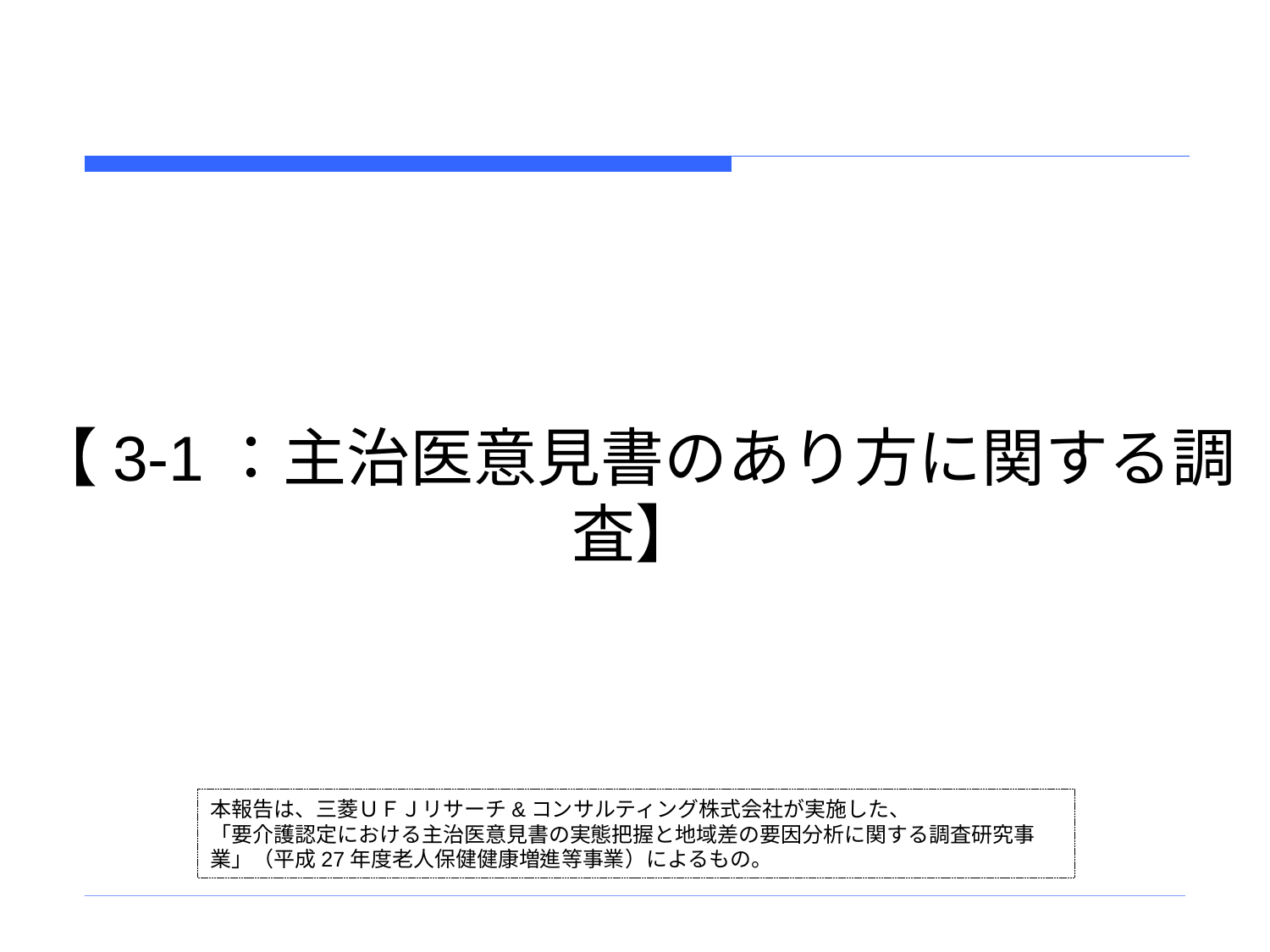

【3-1：主治医意見書のあり方に関する調査】
本報告は、三菱ＵＦＪリサーチ&コンサルティング株式会社が実施した、
「要介護認定における主治医意見書の実態把握と地域差の要因分析に関する調査研究事業」（平成27年度老人保健健康増進等事業）によるもの。